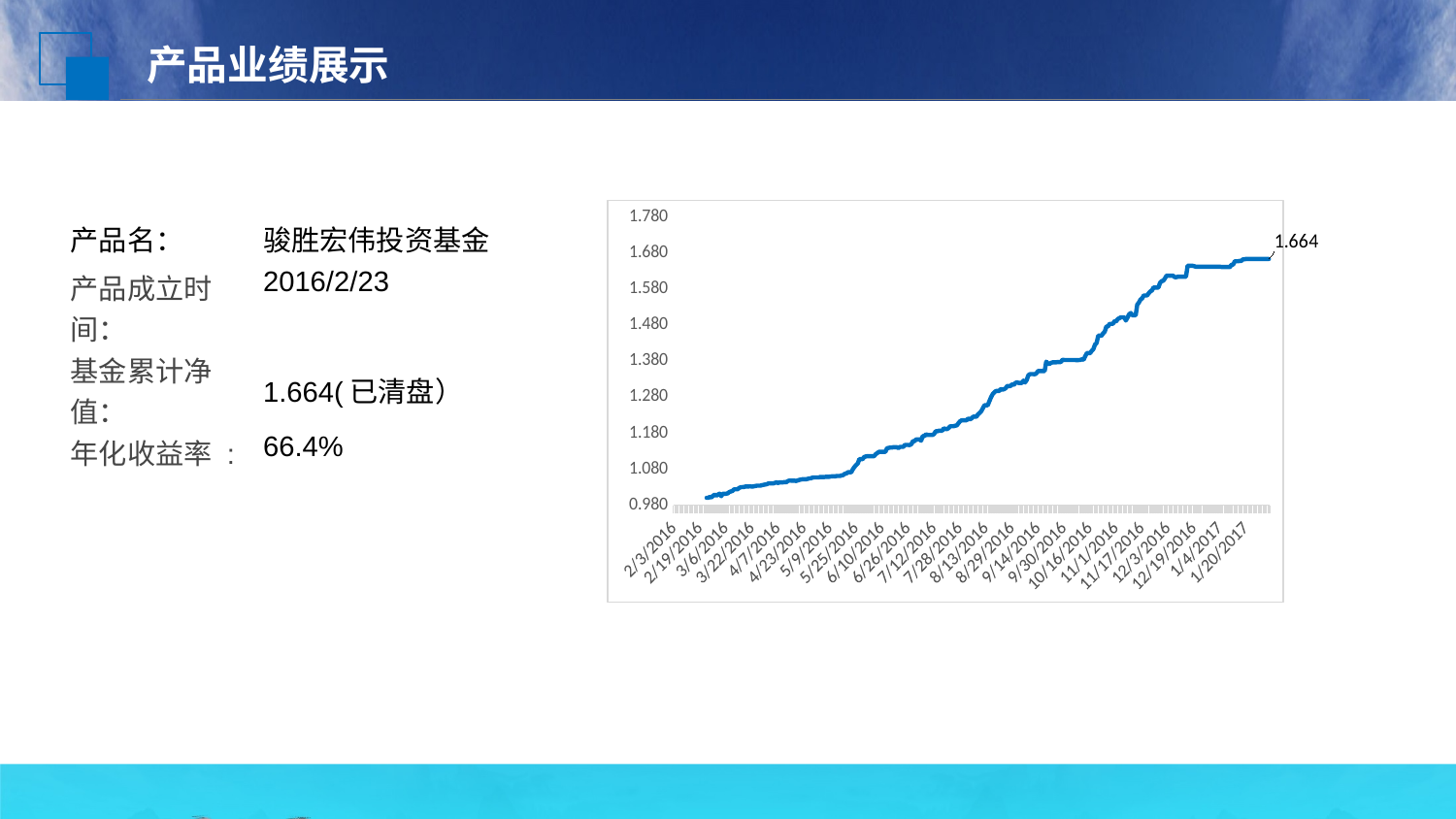

产品业绩展示

### Chart

| Category |  |
|---|---|
| 42423 | 1.0001 |
| 42424 | 1.0001 |
| 42425 | 1.0027 |
| 42426 | 1.001 |
| 42427 | 1.0059 |
| 42428 | 1.0089 |
| 42429 | 1.0058 |
| 42430 | 1.0089 |
| 42431 | 1.0117 |
| 42432 | 1.0047 |
| 42433 | 1.0115 |
| 42434 | 1.0114 |
| 42435 | 1.0114 |
| 42436 | 1.0125 |
| 42437 | 1.0163 |
| 42438 | 1.0179 |
| 42439 | 1.0195 |
| 42440 | 1.0239 |
| 42441 | 1.0239 |
| 42442 | 1.0238 |
| 42443 | 1.0275 |
| 42444 | 1.0296 |
| 42445 | 1.0299 |
| 42446 | 1.0302 |
| 42447 | 1.0317 |
| 42448 | 1.0317 |
| 42449 | 1.0317 |
| 42450 | 1.0321 |
| 42451 | 1.0309 |
| 42452 | 1.0321 |
| 42453 | 1.0329 |
| 42454 | 1.0339 |
| 42455 | 1.0339 |
| 42456 | 1.0339 |
| 42457 | 1.0351 |
| 42458 | 1.0361 |
| 42459 | 1.03699802692025 |
| 42460 | 1.03793646817488 |
| 42461 | 1.040100209239 |
| 42462 | 1.04009308867956 |
| 42463 | 1.04008596812011 |
| 42464 | 1.04007884756066 |
| 42465 | 1.0417182488073 |
| 42466 | 1.04305950162483 |
| 42467 | 1.04139123938725 |
| 42468 | 1.04316864313601 |
| 42469 | 1.04316150136638 |
| 42470 | 1.04315435959676 |
| 42471 | 1.04366230697739 |
| 42472 | 1.04346166779234 |
| 42473 | 1.04677502166407 |
| 42474 | 1.04795502865543 |
| 42475 | 1.04784701431367 |
| 42476 | 1.04783984224379 |
| 42477 | 1.04783267017392 |
| 42478 | 1.04688882335416 |
| 42479 | 1.04810535124041 |
| 42480 | 1.04988745758843 |
| 42481 | 1.05078176046457 |
| 42482 | 1.05167484830057 |
| 42483 | 1.05166764896047 |
| 42484 | 1.05166044962036 |
| 42485 | 1.05249046141977 |
| 42486 | 1.05383527754704 |
| 42487 | 1.05405655726441 |
| 42488 | 1.05597809325647 |
| 42489 | 1.05669082186673 |
| 42490 | 1.05668358919635 |
| 42491 | 1.05667635652596 |
| 42492 | 1.05666912385558 |
| 42493 | 1.05796066304807 |
| 42494 | 1.05788418585069 |
| 42495 | 1.05771209561613 |
| 42496 | 1.05812173067187 |
| 42497 | 1.05811448588358 |
| 42498 | 1.05810724109529 |
| 42499 | 1.05918427841066 |
| 42500 | 1.05964064250237 |
| 42501 | 1.06006231584497 |
| 42502 | 1.0596376761085 |
| 42503 | 1.06080332951684 |
| 42504 | 1.0607960665484 |
| 42505 | 1.06078880357997 |
| 42506 | 1.06253715491643 |
| 42507 | 1.06325620697161 |
| 42508 | 1.06692831169575 |
| 42509 | 1.06779531378126 |
| 42510 | 1.07121208138107 |
| 42511 | 1.07120474569205 |
| 42512 | 1.07119741000303 |
| 42513 | 1.0794243776636 |
| 42514 | 1.0860392814542 |
| 42515 | 1.09117685443885 |
| 42516 | 1.09543048750171 |
| 42517 | 1.10770791903053 |
| 42518 | 1.10770033487951 |
| 42519 | 1.10769275072849 |
| 42520 | 1.1136912536298 |
| 42521 | 1.11512653375743 |
| 42522 | 1.11581813379174 |
| 42523 | 1.11581049207026 |
| 42524 | 1.11580285034878 |
| 42525 | 1.1157952086273 |
| 42526 | 1.11578756690582 |
| 42527 | 1.1211426926108 |
| 42528 | 1.12433375369468 |
| 42529 | 1.12787842165351 |
| 42530 | 1.12787069812137 |
| 42531 | 1.12786297458923 |
| 42532 | 1.12785525105709 |
| 42533 | 1.12784752752495 |
| 42534 | 1.13770847825182 |
| 42535 | 1.13877523469448 |
| 42536 | 1.13973383441695 |
| 42537 | 1.13959355943836 |
| 42538 | 1.14085643420889 |
| 42539 | 1.14084862280605 |
| 42540 | 1.1408408114032 |
| 42541 | 1.13824440775368 |
| 42542 | 1.14164143777469 |
| 42543 | 1.14163362334181 |
| 42544 | 1.14162580890894 |
| 42545 | 1.14729516935212 |
| 42546 | 1.14728731552893 |
| 42547 | 1.14727946170575 |
| 42548 | 1.14689903911503 |
| 42549 | 1.14905228048907 |
| 42550 | 1.15792092550228 |
| 42551 | 1.15762030769364 |
| 42552 | 1.16252650801677 |
| 42553 | 1.16251855117275 |
| 42554 | 1.16251059432874 |
| 42555 | 1.15893251126106 |
| 42556 | 1.17161841734627 |
| 42557 | 1.17172824663991 |
| 42558 | 1.17654965068535 |
| 42559 | 1.17489296011437 |
| 42560 | 1.17488491842723 |
| 42561 | 1.1748768767401 |
| 42562 | 1.17486883505296 |
| 42563 | 1.17770737184066 |
| 42564 | 1.18511484135236 |
| 42565 | 1.18510672694462 |
| 42566 | 1.18685026410064 |
| 42567 | 1.1868421375728 |
| 42568 | 1.18683401104495 |
| 42569 | 1.19361135043598 |
| 42570 | 1.19141757273109 |
| 42571 | 1.19140941893302 |
| 42572 | 1.1945248757926 |
| 42573 | 1.19914694607023 |
| 42574 | 1.19913873470167 |
| 42575 | 1.19913052333312 |
| 42576 | 1.2006213291092 |
| 42577 | 1.20169577001924 |
| 42578 | 1.20791450909675 |
| 42579 | 1.21291126624248 |
| 42580 | 1.21567874893698 |
| 42581 | 1.21567042545749 |
| 42582 | 1.215662101978 |
| 42583 | 1.21586427132582 |
| 42584 | 1.22094155745385 |
| 42585 | 1.21815706419734 |
| 42586 | 1.22055509590745 |
| 42587 | 1.22564687161645 |
| 42588 | 1.22563847844638 |
| 42589 | 1.2256300852763 |
| 42590 | 1.23228405415736 |
| 42591 | 1.23581233378342 |
| 42592 | 1.24080882125689 |
| 42593 | 1.24915834381338 |
| 42594 | 1.25759754299854 |
| 42595 | 1.25758893469668 |
| 42596 | 1.25758032639481 |
| 42597 | 1.26903781861837 |
| 42598 | 1.27939364818464 |
| 42599 | 1.28830290428409 |
| 42600 | 1.29285558698244 |
| 42601 | 1.29703589775201 |
| 42602 | 1.29702701371785 |
| 42603 | 1.29701812968368 |
| 42604 | 1.30248352569186 |
| 42605 | 1.30081107595932 |
| 42606 | 1.30181004196924 |
| 42607 | 1.30491618453106 |
| 42608 | 1.31095575215275 |
| 42609 | 1.31094677721783 |
| 42610 | 1.3109378022829 |
| 42611 | 1.31618674540402 |
| 42612 | 1.31395339556876 |
| 42613 | 1.319247270935 |
| 42614 | 1.3215018036771 |
| 42615 | 1.31942817556529 |
| 42616 | 1.31941914002986 |
| 42617 | 1.31941010449442 |
| 42618 | 1.32598284445734 |
| 42619 | 1.32083141664033 |
| 42620 | 1.32788118257573 |
| 42621 | 1.34092496576253 |
| 42622 | 1.34407224394777 |
| 42623 | 1.34406304176095 |
| 42624 | 1.34405383957412 |
| 42625 | 1.34349843290728 |
| 42626 | 1.34673636338933 |
| 42627 | 1.35279238404839 |
| 42628 | 1.35278312126106 |
| 42629 | 1.35277385847372 |
| 42630 | 1.35276459568639 |
| 42631 | 1.35275533289906 |
| 42632 | 1.37872183158193 |
| 42633 | 1.37328540564561 |
| 42634 | 1.37254313428871 |
| 42635 | 1.37549936028894 |
| 42636 | 1.37680607081809 |
| 42637 | 1.37679664440939 |
| 42638 | 1.3767872180007 |
| 42639 | 1.37774634523803 |
| 42640 | 1.37773691276928 |
| 42641 | 1.37772748030053 |
| 42642 | 1.38407007772209 |
| 42643 | 1.38323792975485 |
| 42644 | 1.38322845789577 |
| 42645 | 1.3832189860367 |
| 42646 | 1.38320951417762 |
| 42647 | 1.38320004231855 |
| 42648 | 1.38319057045947 |
| 42649 | 1.38318109860039 |
| 42650 | 1.38317162674132 |
| 42651 | 1.38316215488224 |
| 42652 | 1.38315268302316 |
| 42653 | 1.38349893310385 |
| 42654 | 1.38494139179631 |
| 42655 | 1.3842212426541 |
| 42656 | 1.39386269830637 |
| 42657 | 1.40242140471924 |
| 42658 | 1.40241180256908 |
| 42659 | 1.40240220041891 |
| 42660 | 1.40891816982788 |
| 42661 | 1.4138831965487 |
| 42662 | 1.42641293291396 |
| 42663 | 1.43066186163639 |
| 42664 | 1.45082391357049 |
| 42665 | 1.45081398114757 |
| 42666 | 1.45080404872465 |
| 42667 | 1.45730457106465 |
| 42668 | 1.4623470755323 |
| 42669 | 1.47666469044377 |
| 42670 | 1.47652021580761 |
| 42671 | 1.48389849708564 |
| 42672 | 1.48388833741082 |
| 42673 | 1.483878177736 |
| 42674 | 1.49145599223984 |
| 42675 | 1.49061993250994 |
| 42676 | 1.49720801046091 |
| 42677 | 1.49964856857605 |
| 42678 | 1.50194304008159 |
| 42679 | 1.50193275617573 |
| 42680 | 1.50192247226988 |
| 42681 | 1.49310323519195 |
| 42682 | 1.50111307979261 |
| 42683 | 1.5105167481497 |
| 42684 | 1.51369558707843 |
| 42685 | 1.50758499263377 |
| 42686 | 1.50757466933758 |
| 42687 | 1.5075643460414 |
| 42688 | 1.53732550902425 |
| 42689 | 1.54289433797595 |
| 42690 | 1.55138560814583 |
| 42691 | 1.55434146448298 |
| 42692 | 1.56278265439476 |
| 42693 | 1.56277195234541 |
| 42694 | 1.56276125029606 |
| 42695 | 1.56848346518832 |
| 42696 | 1.57409189657064 |
| 42697 | 1.57635445281973 |
| 42698 | 1.5846981880279 |
| 42699 | 1.58468733447729 |
| 42700 | 1.58467648092668 |
| 42701 | 1.58466562737607 |
| 42702 | 1.59767423196919 |
| 42703 | 1.60274624888322 |
| 42704 | 1.6035821268116 |
| 42705 | 1.61015843917434 |
| 42706 | 1.61781970966492 |
| 42707 | 1.61780862886241 |
| 42708 | 1.6177975480599 |
| 42709 | 1.61778646725739 |
| 42710 | 1.61777538645488 |
| 42711 | 1.61380221124459 |
| 42712 | 1.61379116074233 |
| 42713 | 1.61482496295309 |
| 42714 | 1.61481390639079 |
| 42715 | 1.61480284982848 |
| 42716 | 1.61479179326617 |
| 42717 | 1.61478073670387 |
| 42718 | 1.61513130154058 |
| 42719 | 1.64541172904855 |
| 42720 | 1.64540046038447 |
| 42721 | 1.64538919172039 |
| 42722 | 1.64537792305631 |
| 42723 | 1.64415817425317 |
| 42724 | 1.64242176977669 |
| 42725 | 1.64241057383322 |
| 42726 | 1.64225814235064 |
| 42727 | 1.64224689792676 |
| 42728 | 1.64223565350289 |
| 42729 | 1.64222440907901 |
| 42730 | 1.64272054542104 |
| 42731 | 1.64270929796714 |
| 42732 | 1.64269805051324 |
| 42733 | 1.64268680305934 |
| 42734 | 1.64267555560544 |
| 42735 | 1.64266430815154 |
| 42736 | 1.64265306069764 |
| 42737 | 1.64264181324374 |
| 42738 | 1.64263056578984 |
| 42739 | 1.64263056578984 |
| 42740 | 1.64175472485783 |
| 42741 | 1.64174350467415 |
| 42742 | 1.64173228449048 |
| 42743 | 1.64172106430681 |
| 42744 | 1.64170984412314 |
| 42745 | 1.64169860272929 |
| 42746 | 1.64812517427191 |
| 42747 | 1.64851635962774 |
| 42748 | 1.65787422309242 |
| 42749 | 1.65786289079782 |
| 42750 | 1.65785155850321 |
| 42751 | 1.65885654820342 |
| 42752 | 1.65884520984877 |
| 42753 | 1.66310825545906 |
| 42754 | 1.66309682317361 |
| 42755 | 1.66441685066394 |
| 42756 | 1.6644054547388 |
| 42757 | 1.66439405881366 |
| 42758 | 1.66438266288852 |
| 42759 | 1.66437126696338 |
| 42760 | 1.66435987103824 |
| 42761 | 1.66434847511311 |
| 42762 | 1.66433707918797 |
| 42763 | 1.66432568326283 |
| 42764 | 1.66431428733769 |
| 42765 | 1.66430289141255 |
| 42766 | 1.66429149548741 |
| 42767 | 1.66428009956227 |
| 42768 | 1.66426870363713 |
| 42769 | 1.66425730771199 |
| 产品名： | 骏胜宏伟投资基金 |
| --- | --- |
| 产品成立时间： | 2016/2/23 |
| 基金累计净值： | 1.664(已清盘） |
| 年化收益率 : | 66.4% |
|  |  |
|  |  |
38%
点击输入标题
点击输入本栏的具体文字，简明扼要的说明分项内容，请据您的具体内酌情修改。